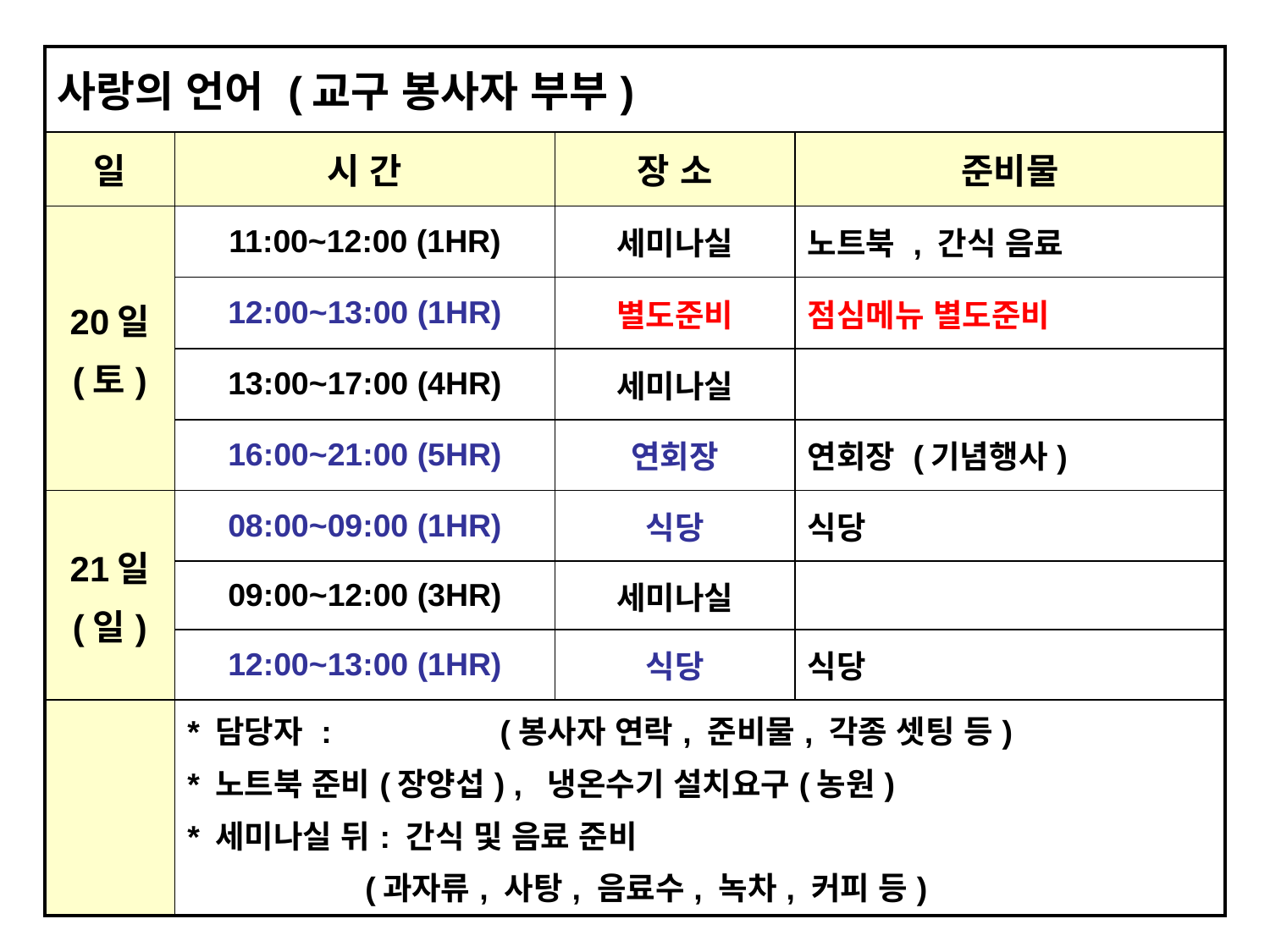

| 사랑의 언어 (교구 봉사자 부부) |  |  |  |
| --- | --- | --- | --- |
| 일 | 시 간 | 장 소 | 준비물 |
| 20일 (토) | 11:00~12:00 (1HR) | 세미나실 | 노트북 , 간식 음료 |
|  | 12:00~13:00 (1HR) | 별도준비 | 점심메뉴 별도준비 |
|  | 13:00~17:00 (4HR) | 세미나실 |  |
|  | 16:00~21:00 (5HR) | 연회장 | 연회장 (기념행사) |
| 21일 (일) | 08:00~09:00 (1HR) | 식당 | 식당 |
|  | 09:00~12:00 (3HR) | 세미나실 |  |
|  | 12:00~13:00 (1HR) | 식당 | 식당 |
|  | \* 담당자 : (봉사자 연락, 준비물, 각종 셋팅 등) \* 노트북 준비(장양섭) , 냉온수기 설치요구(농원) \* 세미나실 뒤: 간식 및 음료 준비 (과자류, 사탕, 음료수, 녹차, 커피 등) |  |  |